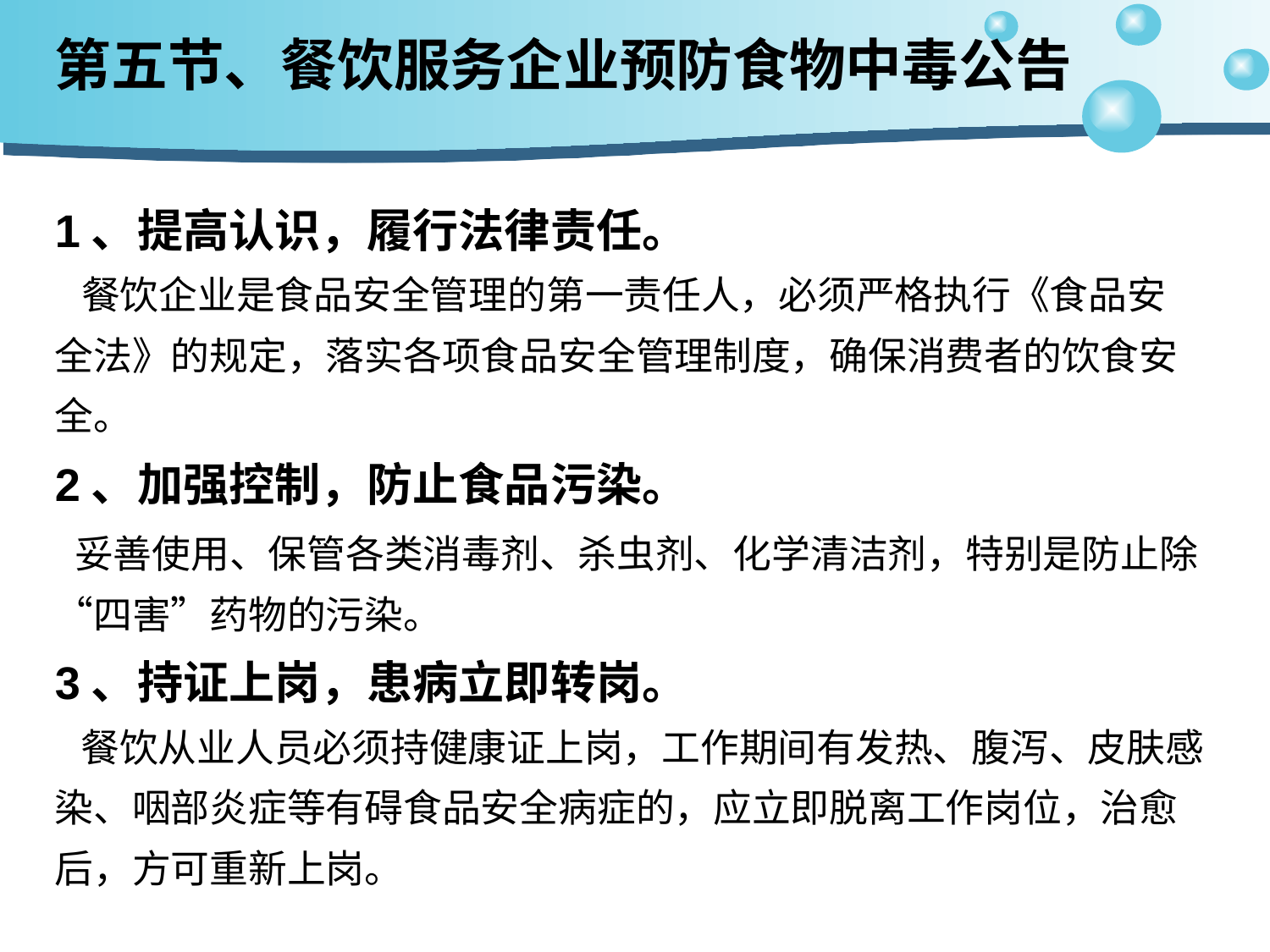

# 第五节、餐饮服务企业预防食物中毒公告
1、提高认识，履行法律责任。
  餐饮企业是食品安全管理的第一责任人，必须严格执行《食品安全法》的规定，落实各项食品安全管理制度，确保消费者的饮食安全。
2、加强控制，防止食品污染。
 妥善使用、保管各类消毒剂、杀虫剂、化学清洁剂，特别是防止除“四害”药物的污染。
3、持证上岗，患病立即转岗。
  餐饮从业人员必须持健康证上岗，工作期间有发热、腹泻、皮肤感染、咽部炎症等有碍食品安全病症的，应立即脱离工作岗位，治愈后，方可重新上岗。